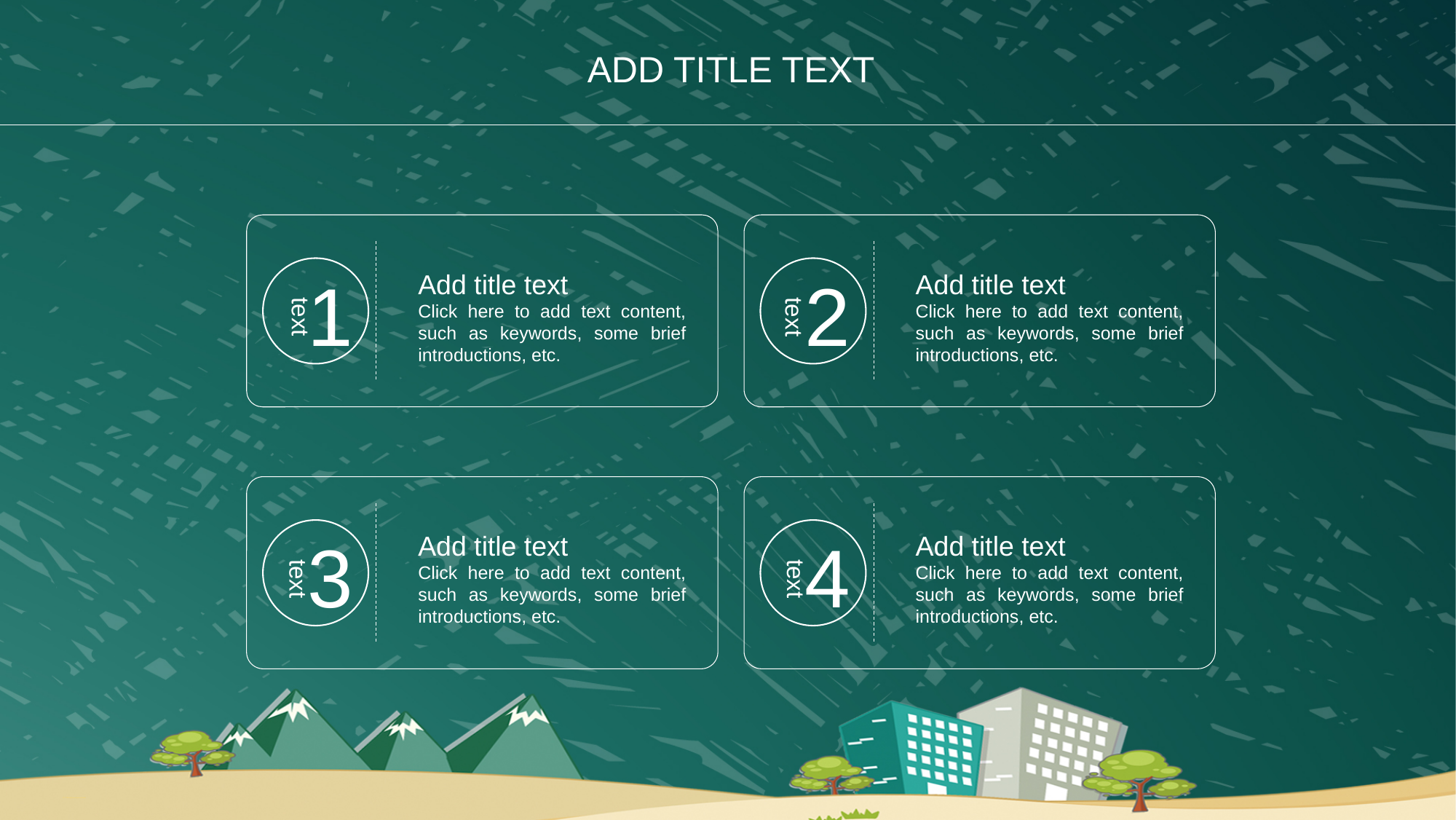

ADD TITLE TEXT

1
text
Add title text
Click here to add text content, such as keywords, some brief introductions, etc.

2
text
Add title text
Click here to add text content, such as keywords, some brief introductions, etc.

3
text
Add title text
Click here to add text content, such as keywords, some brief introductions, etc.

4
text
Add title text
Click here to add text content, such as keywords, some brief introductions, etc.
PPT下载 http://www.1ppt.com/xiazai/